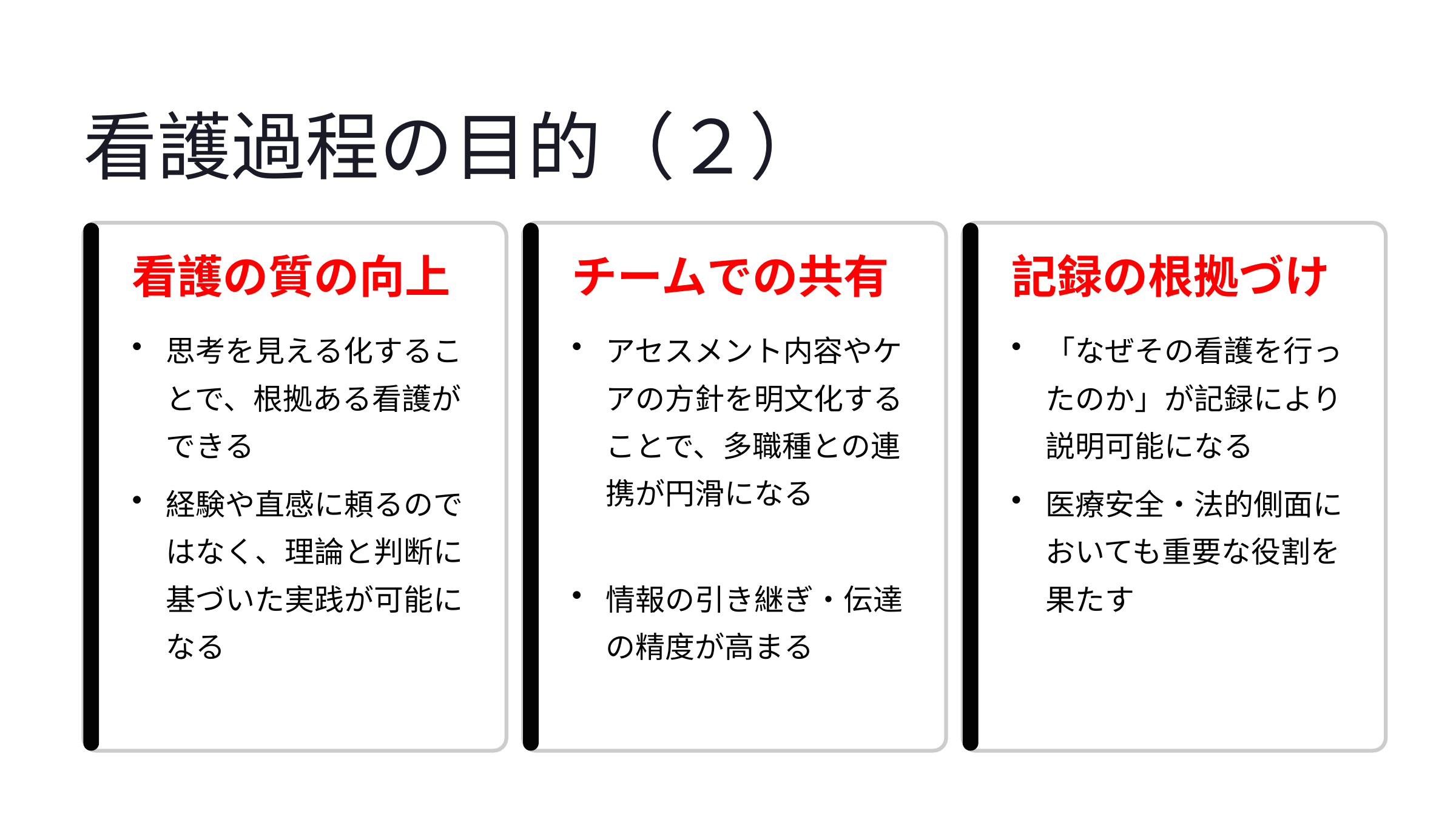

看護過程の目的（２）

看護の質の向上
チームでの共有
記録の根拠づけ
アセスメント内容やケアの方針を明文化することで、多職種との連携が円滑になる
思考を見える化することで、根拠ある看護ができる
「なぜその看護を行ったのか」が記録により説明可能になる
経験や直感に頼るのではなく、理論と判断に基づいた実践が可能になる
医療安全・法的側面においても重要な役割を果たす
情報の引き継ぎ・伝達の精度が高まる